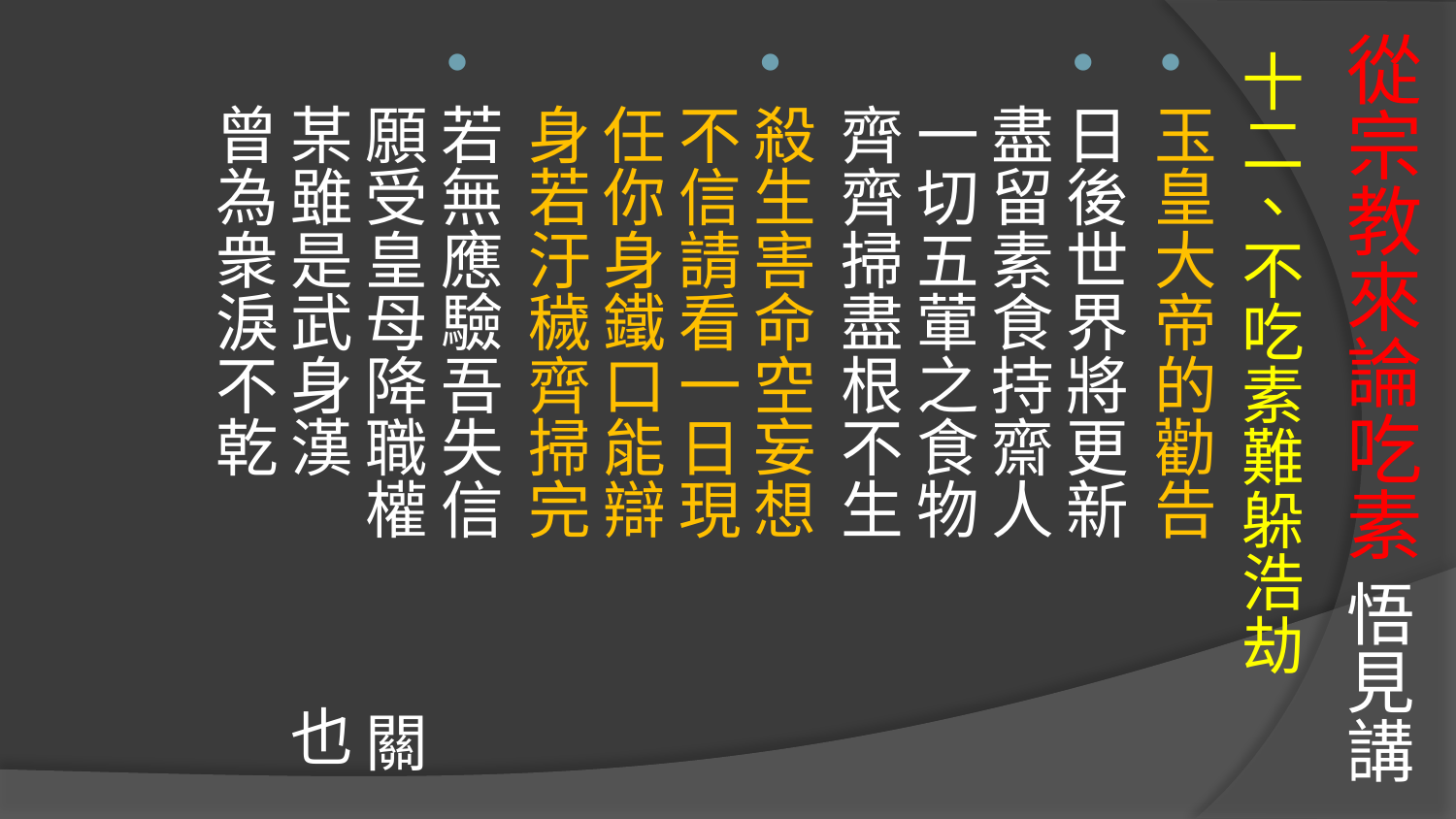

# 從宗教來論吃素 悟見講
十二、不吃素難躲浩劫
玉皇大帝的勸告
日後世界將更新               盡留素食持齋人                一切五葷之食物             齊齊掃盡根不生
殺生害命空妄想                 不信請看一日現
任你身鐵口能辯              身若汙穢齊掃完
若無應驗吾失信                 願受皇母降職權            關某雖是武身漢                也曾為衆淚不乾